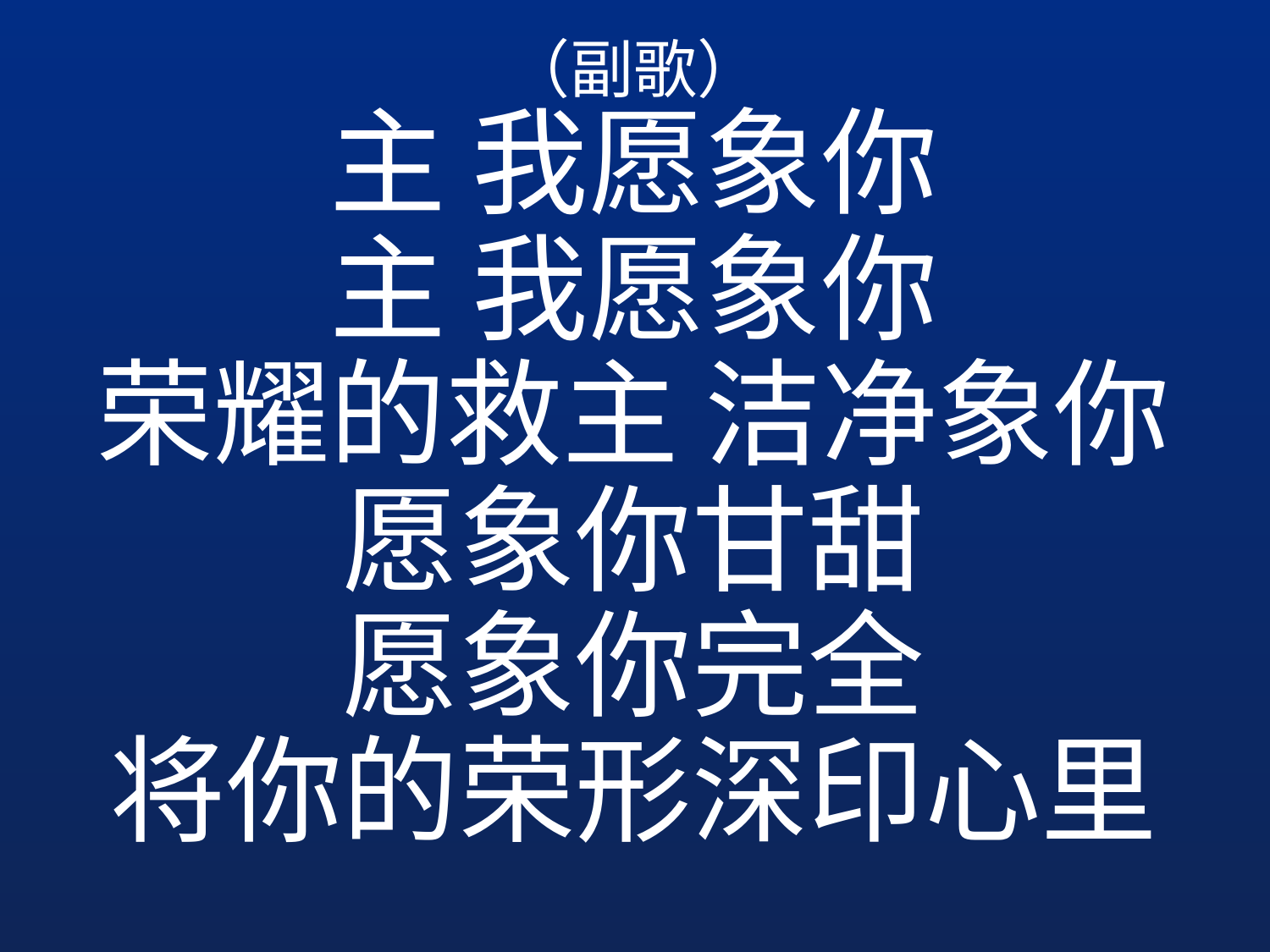

（副歌）
主 我愿象你
主 我愿象你
荣耀的救主 洁净象你
愿象你甘甜
愿象你完全
将你的荣形深印心里